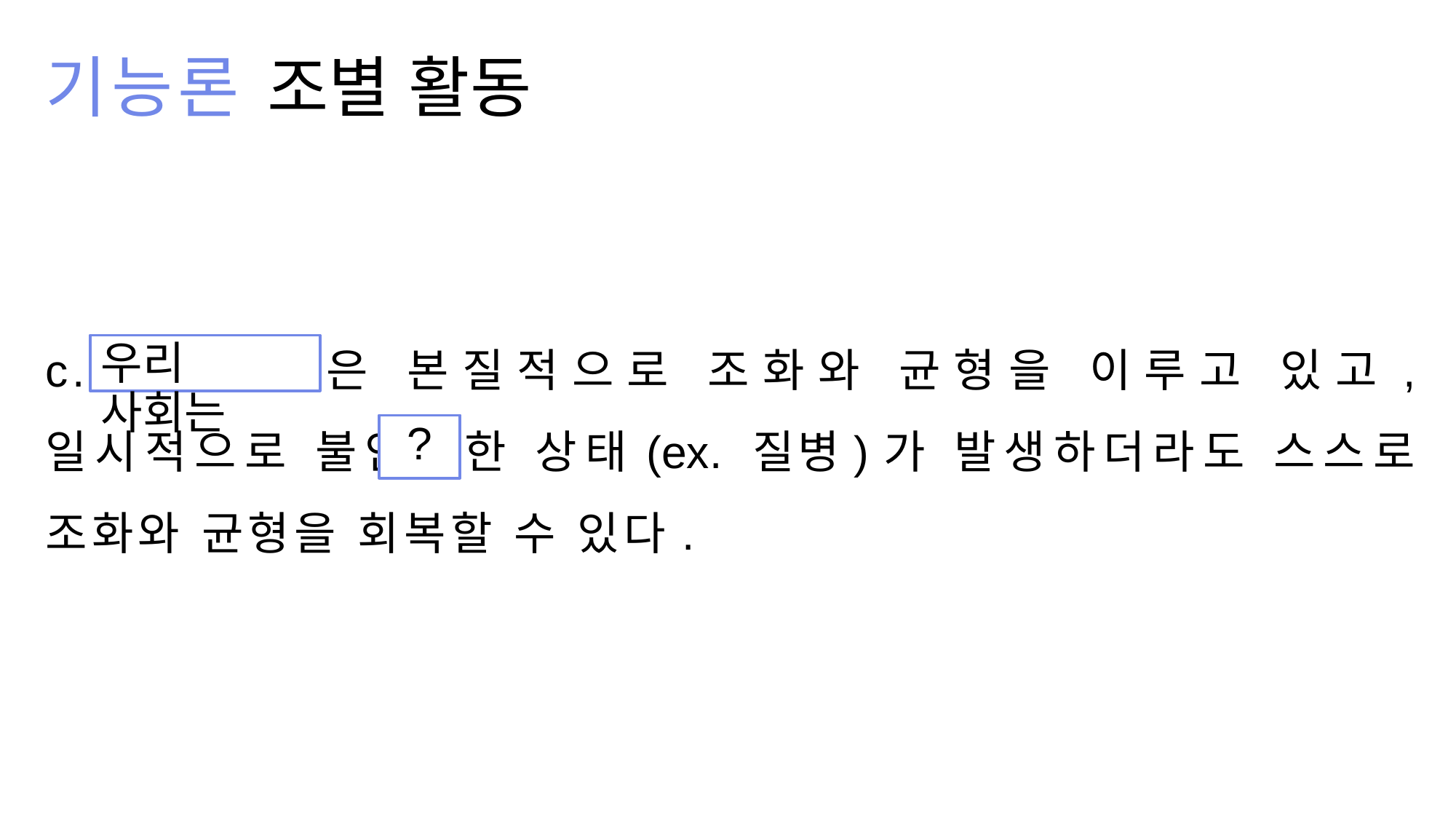

# 기능론 조별 활동
c. 우리 몸은 본질적으로 조화와 균형을 이루고 있고, 일시적으로 불안정한 상태(ex. 질병)가 발생하더라도 스스로 조화와 균형을 회복할 수 있다.
우리 사회는
?